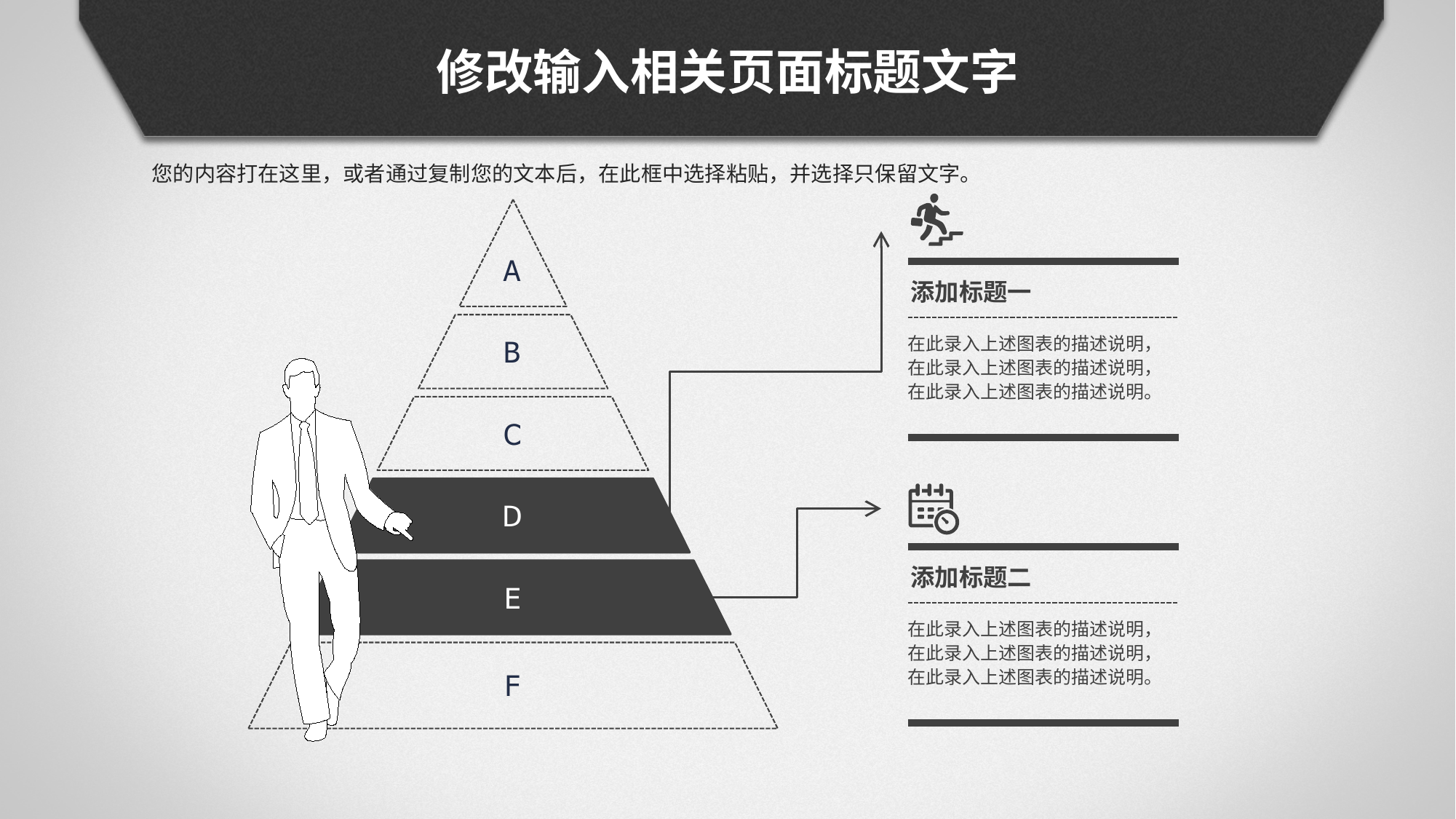

修改输入相关页面标题文字
您的内容打在这里，或者通过复制您的文本后，在此框中选择粘贴，并选择只保留文字。

添加标题一
在此录入上述图表的描述说明，在此录入上述图表的描述说明，在此录入上述图表的描述说明。

A

B

C

D

E

F

添加标题二
在此录入上述图表的描述说明，在此录入上述图表的描述说明，在此录入上述图表的描述说明。